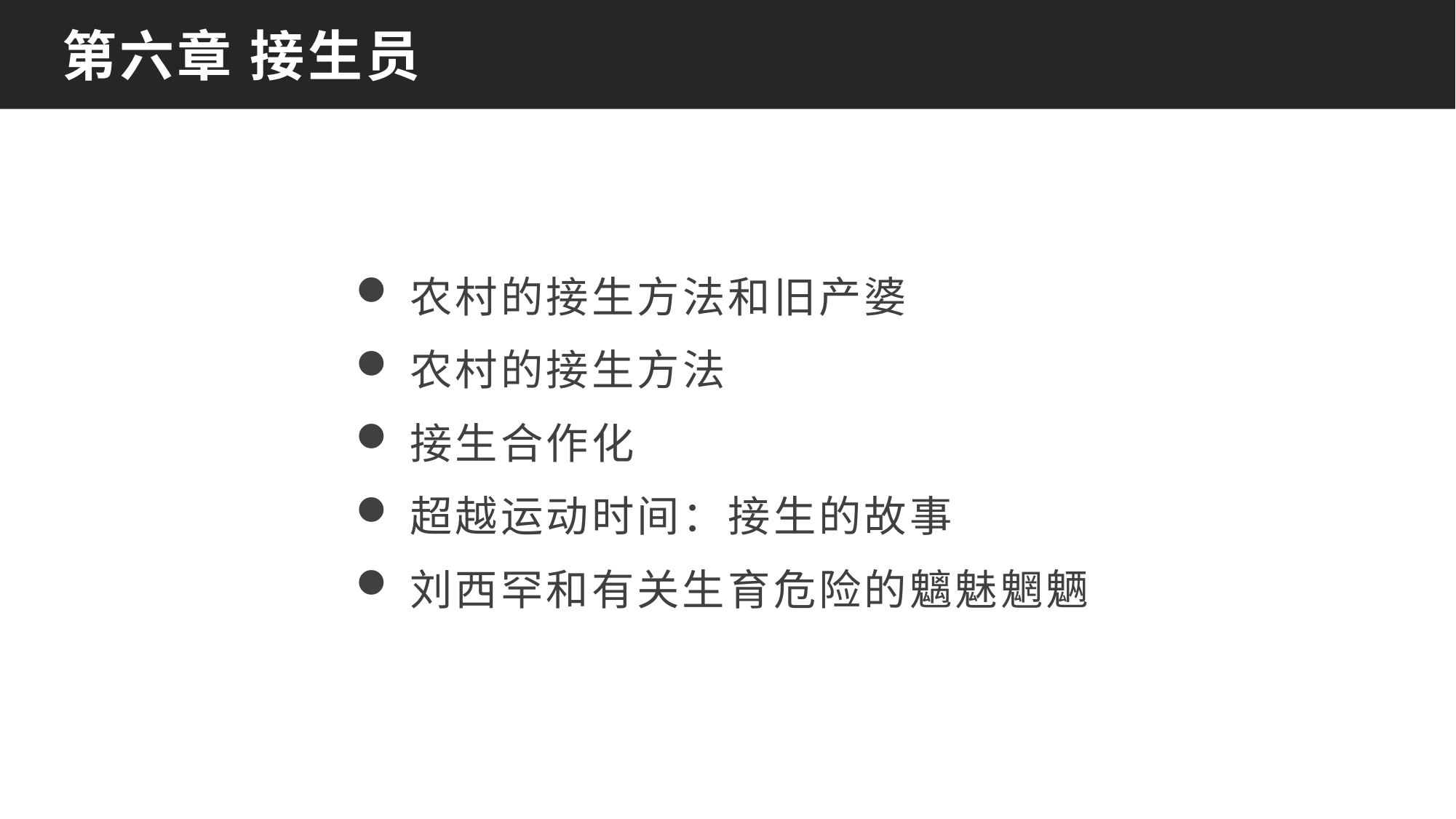

第六章 接生员
农村的接生方法和旧产婆
农村的接生方法
接生合作化
超越运动时间：接生的故事
刘西罕和有关生育危险的魑魅魍魉